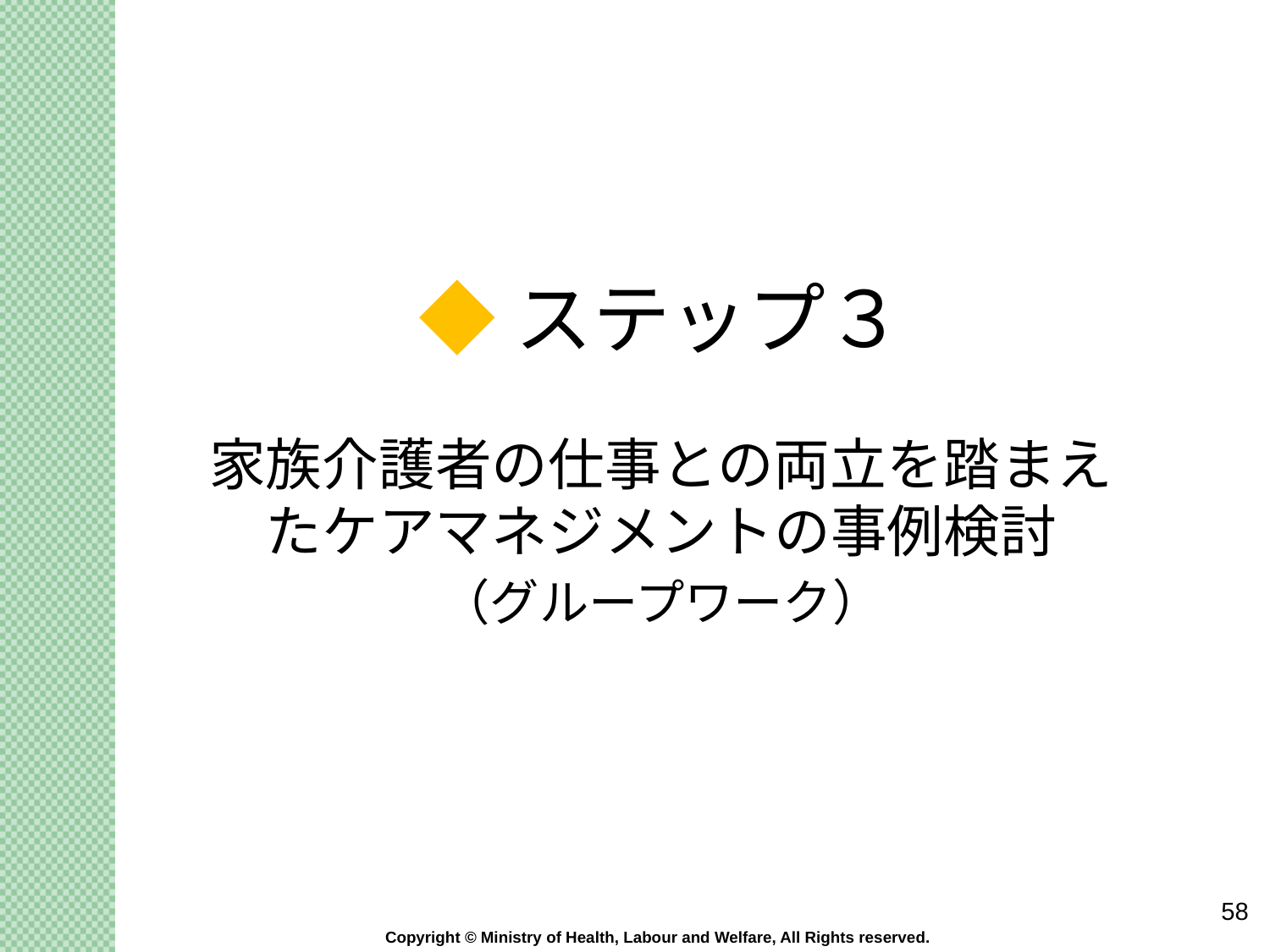

# ◆ステップ３ 家族介護者の仕事との両立を踏まえたケアマネジメントの事例検討 （グループワーク）
58
Copyright © Ministry of Health, Labour and Welfare, All Rights reserved.